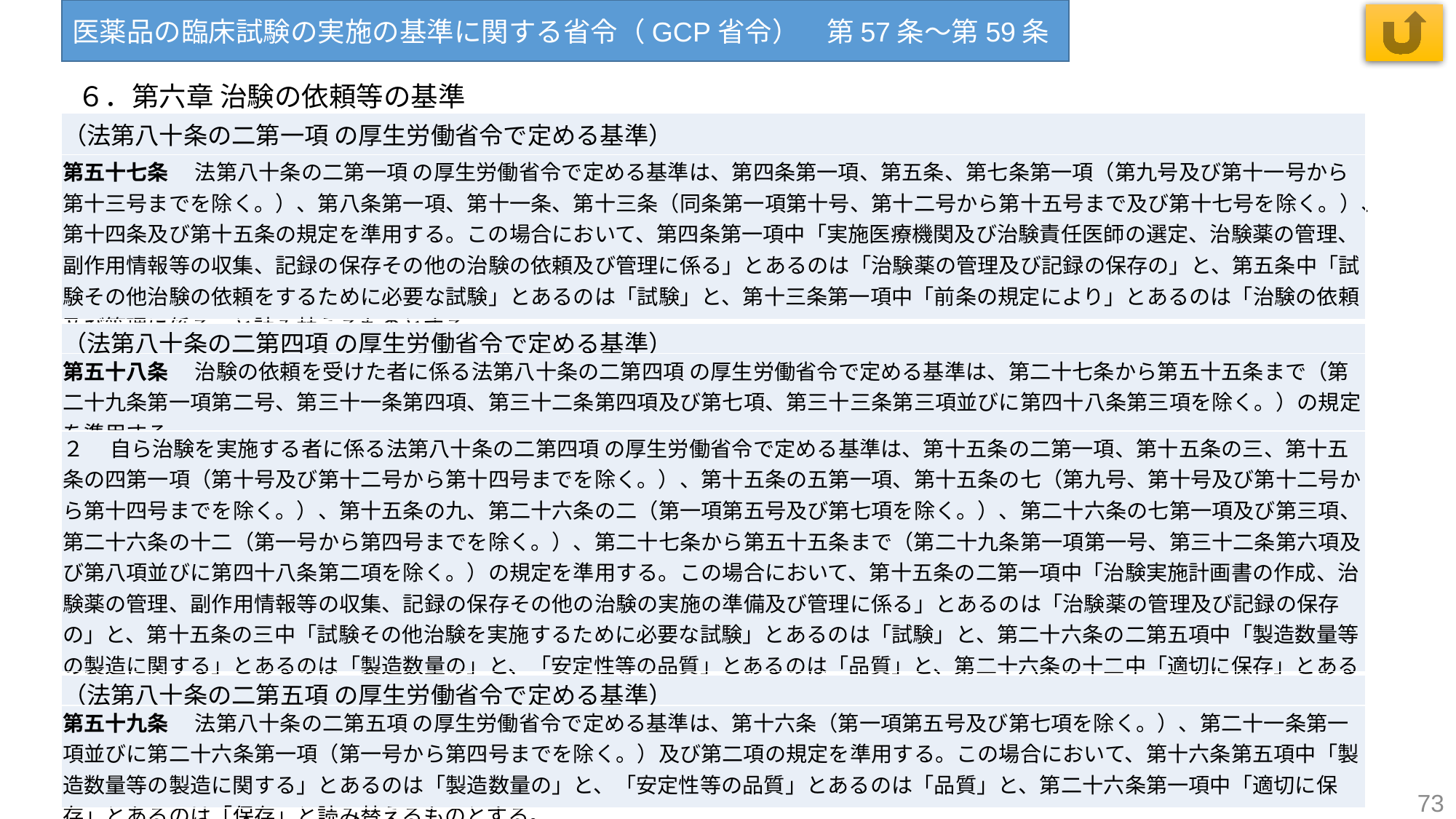

医薬品の臨床試験の実施の基準に関する省令（GCP省令）　第57条～第59条

６．第六章 治験の依頼等の基準
| （法第八十条の二第一項 の厚生労働省令で定める基準） |
| --- |
| 第五十七条 　法第八十条の二第一項 の厚生労働省令で定める基準は、第四条第一項、第五条、第七条第一項（第九号及び第十一号から第十三号までを除く。）、第八条第一項、第十一条、第十三条（同条第一項第十号、第十二号から第十五号まで及び第十七号を除く。）、第十四条及び第十五条の規定を準用する。この場合において、第四条第一項中「実施医療機関及び治験責任医師の選定、治験薬の管理、副作用情報等の収集、記録の保存その他の治験の依頼及び管理に係る」とあるのは「治験薬の管理及び記録の保存の」と、第五条中「試験その他治験の依頼をするために必要な試験」とあるのは「試験」と、第十三条第一項中「前条の規定により」とあるのは「治験の依頼及び管理に係る」と読み替えるものとする。 |
| （法第八十条の二第四項 の厚生労働省令で定める基準） |
| --- |
| 第五十八条 　治験の依頼を受けた者に係る法第八十条の二第四項 の厚生労働省令で定める基準は、第二十七条から第五十五条まで（第二十九条第一項第二号、第三十一条第四項、第三十二条第四項及び第七項、第三十三条第三項並びに第四十八条第三項を除く。）の規定を準用する。 |
| ２ 　自ら治験を実施する者に係る法第八十条の二第四項 の厚生労働省令で定める基準は、第十五条の二第一項、第十五条の三、第十五条の四第一項（第十号及び第十二号から第十四号までを除く。）、第十五条の五第一項、第十五条の七（第九号、第十号及び第十二号から第十四号までを除く。）、第十五条の九、第二十六条の二（第一項第五号及び第七項を除く。）、第二十六条の七第一項及び第三項、第二十六条の十二（第一号から第四号までを除く。）、第二十七条から第五十五条まで（第二十九条第一項第一号、第三十二条第六項及び第八項並びに第四十八条第二項を除く。）の規定を準用する。この場合において、第十五条の二第一項中「治験実施計画書の作成、治験薬の管理、副作用情報等の収集、記録の保存その他の治験の実施の準備及び管理に係る」とあるのは「治験薬の管理及び記録の保存の」と、第十五条の三中「試験その他治験を実施するために必要な試験」とあるのは「試験」と、第二十六条の二第五項中「製造数量等の製造に関する」とあるのは「製造数量の」と、「安定性等の品質」とあるのは「品質」と、第二十六条の十二中「適切に保存」とあるのは「保存」と読み替えるものとする。 |
| （法第八十条の二第五項 の厚生労働省令で定める基準） |
| --- |
| 第五十九条 　法第八十条の二第五項 の厚生労働省令で定める基準は、第十六条（第一項第五号及び第七項を除く。）、第二十一条第一項並びに第二十六条第一項（第一号から第四号までを除く。）及び第二項の規定を準用する。この場合において、第十六条第五項中「製造数量等の製造に関する」とあるのは「製造数量の」と、「安定性等の品質」とあるのは「品質」と、第二十六条第一項中「適切に保存」とあるのは「保存」と読み替えるものとする。 |